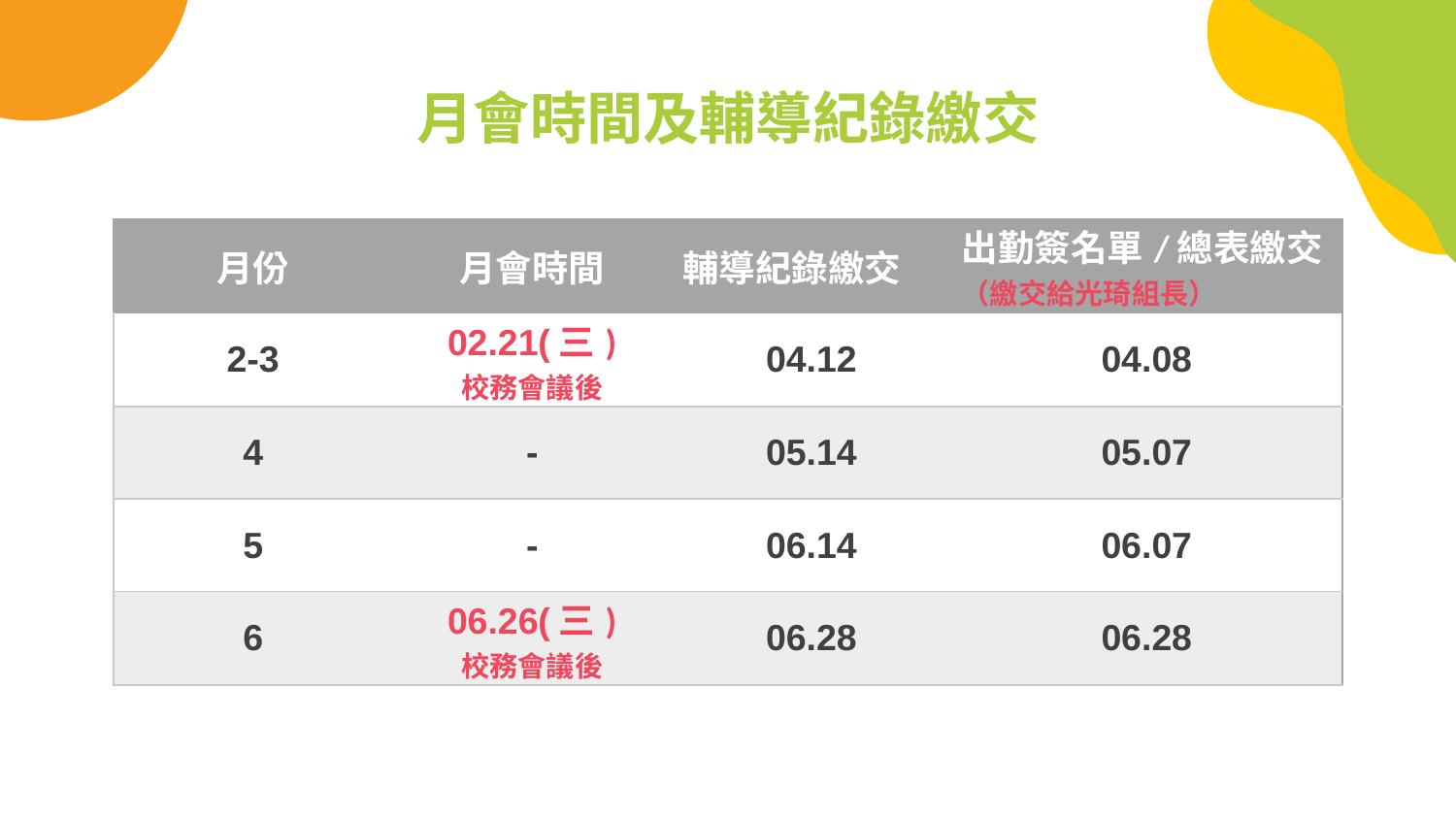

# 月會時間及輔導紀錄繳交
| 月份 | 月會時間 | 輔導紀錄繳交 | 出勤簽名單/總表繳交 （繳交給光琦組長） |
| --- | --- | --- | --- |
| 2-3 | 02.21(三) 校務會議後 | 04.12 | 04.08 |
| 4 | - | 05.14 | 05.07 |
| 5 | - | 06.14 | 06.07 |
| 6 | 06.26(三) 校務會議後 | 06.28 | 06.28 |